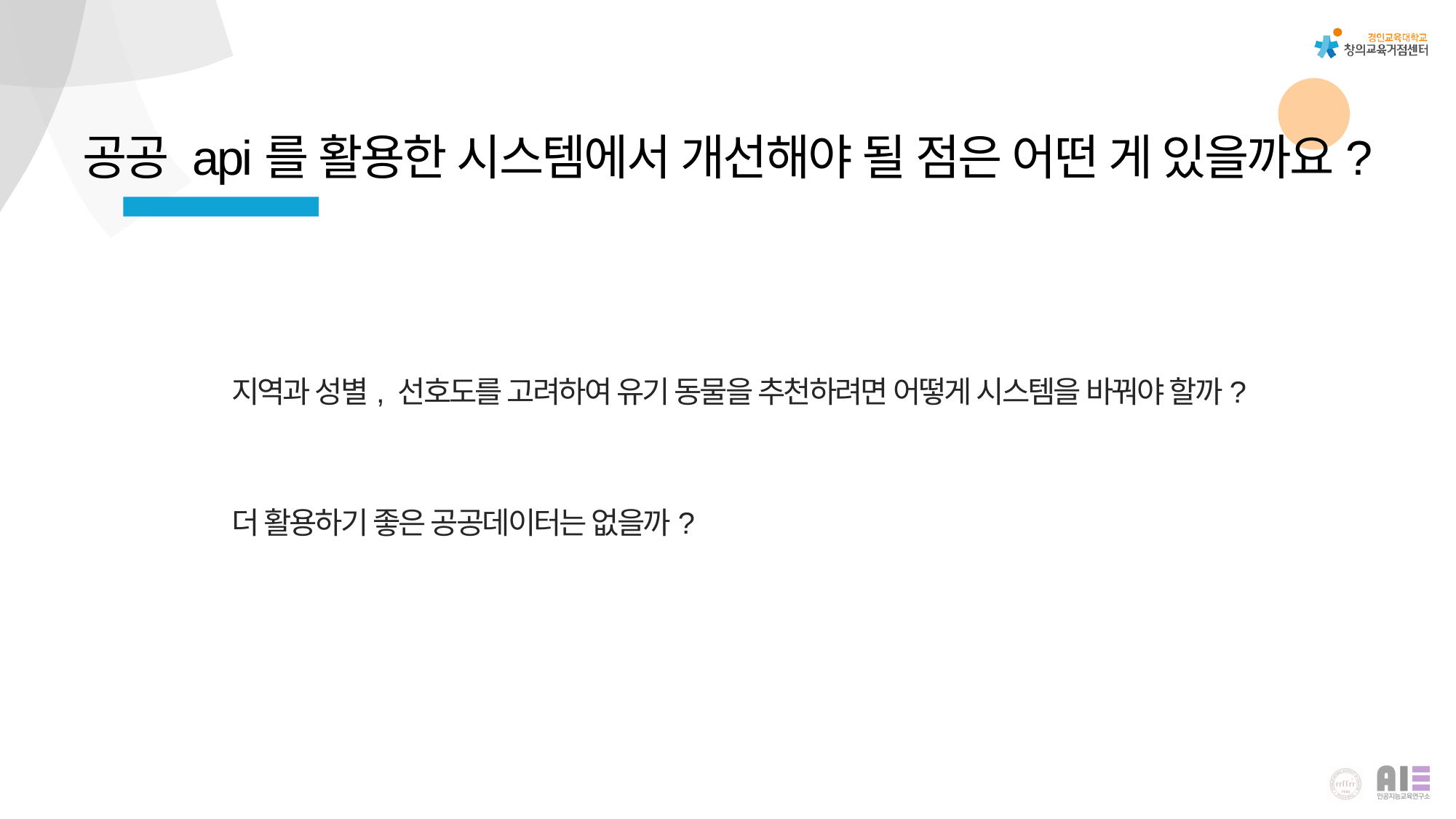

공공 api를 활용한 시스템에서 개선해야 될 점은 어떤 게 있을까요?

지역과 성별, 선호도를 고려하여 유기 동물을 추천하려면 어떻게 시스템을 바꿔야 할까?

더 활용하기 좋은 공공데이터는 없을까?